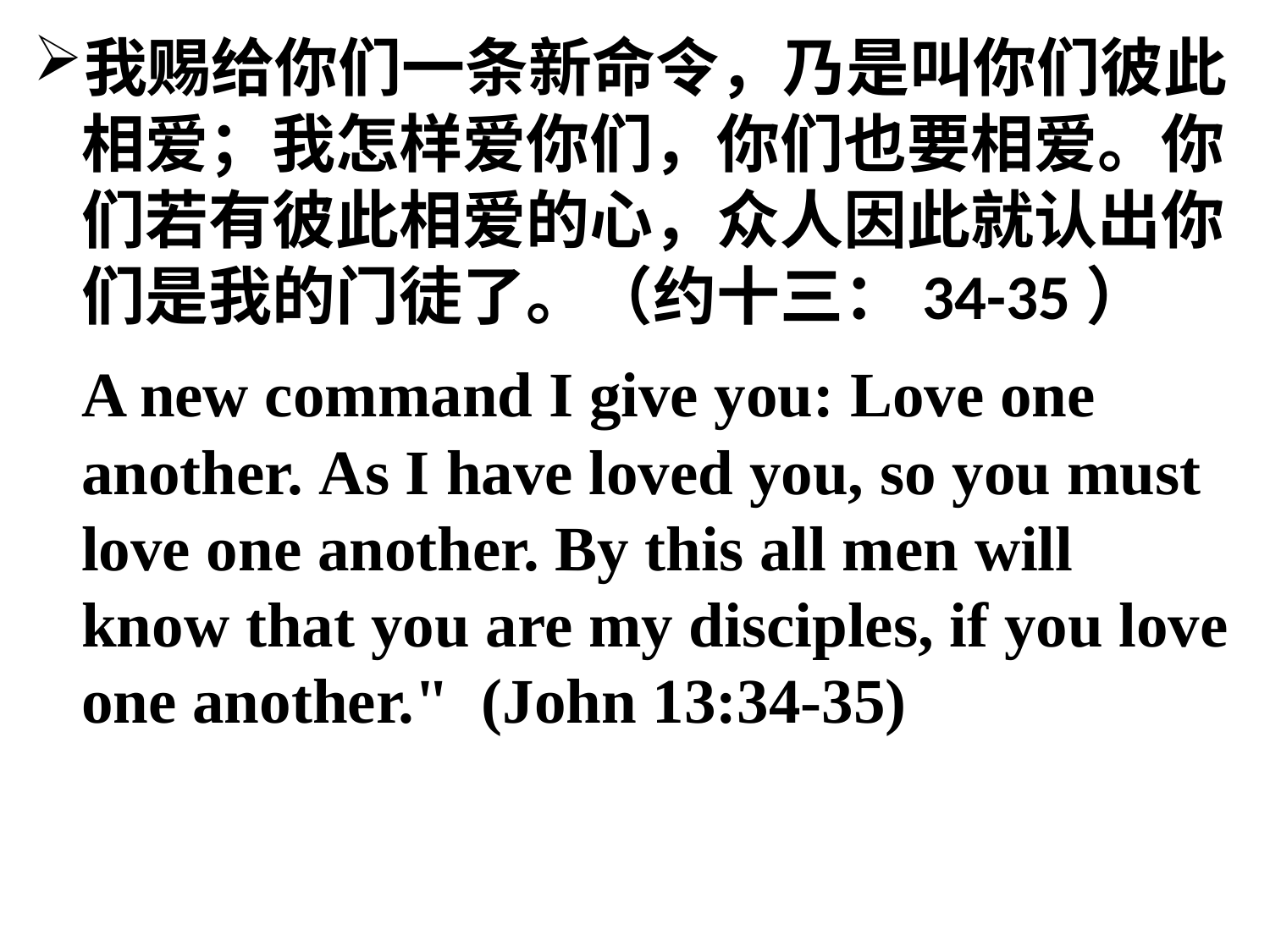

我赐给你们一条新命令，乃是叫你们彼此相爱；我怎样爱你们，你们也要相爱。你们若有彼此相爱的心，众人因此就认出你们是我的门徒了。（约十三：34-35）
	A new command I give you: Love one another. As I have loved you, so you must love one another. By this all men will know that you are my disciples, if you love one another."  (John 13:34-35)